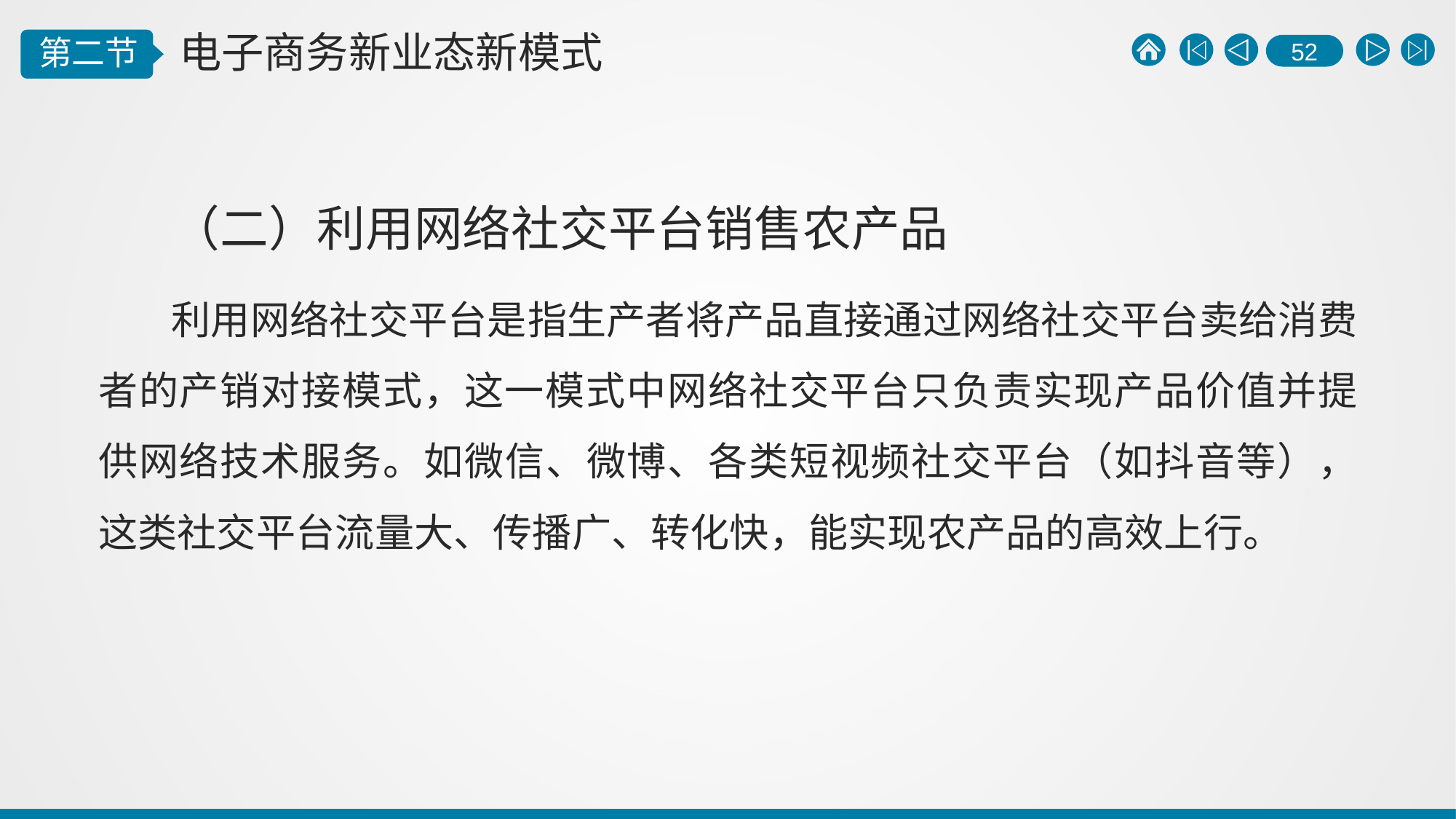

（二）利用网络社交平台销售农产品
利用网络社交平台是指生产者将产品直接通过网络社交平台卖给消费者的产销对接模式，这一模式中网络社交平台只负责实现产品价值并提供网络技术服务。如微信、微博、各类短视频社交平台（如抖音等），这类社交平台流量大、传播广、转化快，能实现农产品的高效上行。